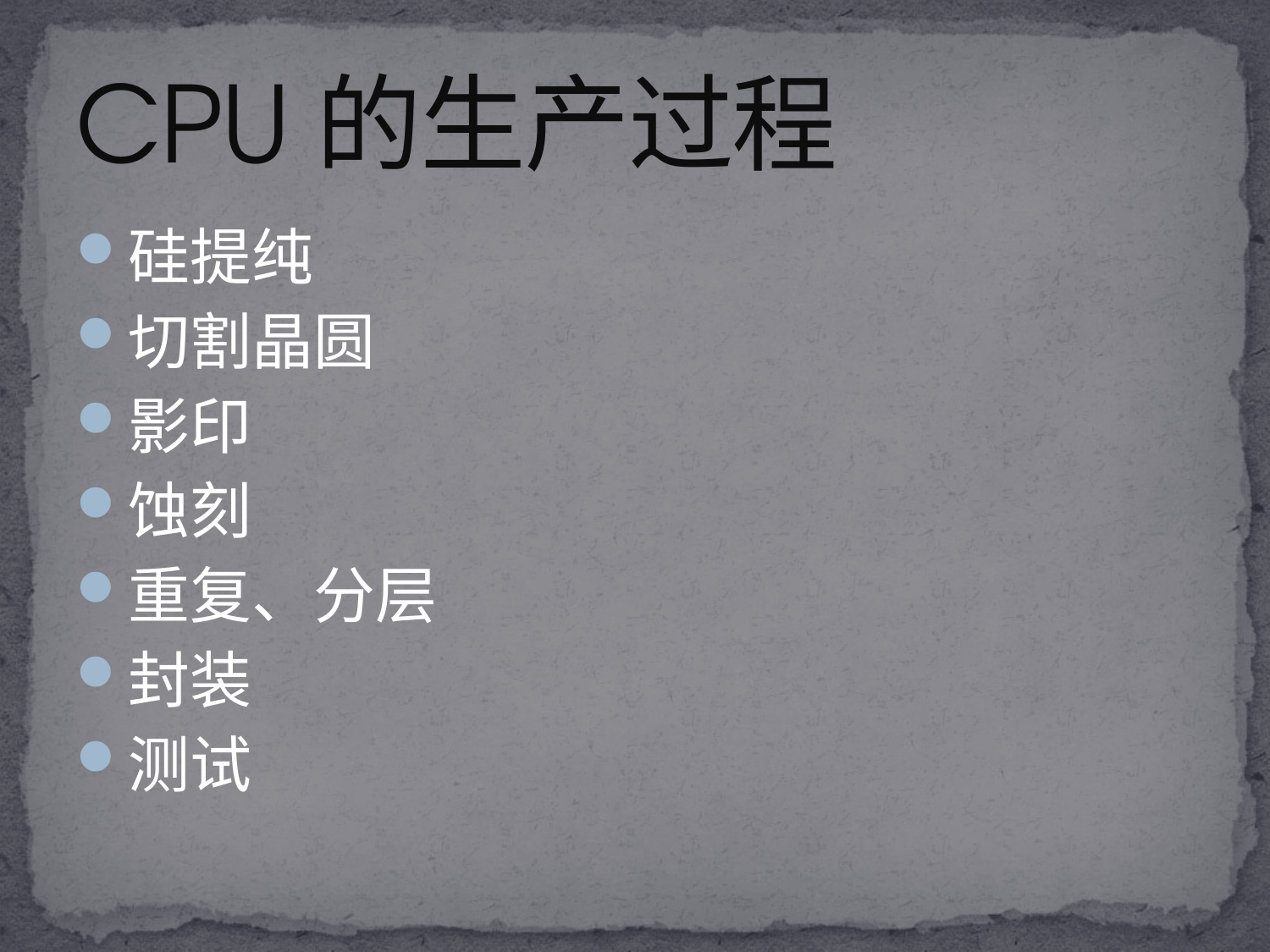

# CPU的生产过程
硅提纯
切割晶圆
影印
蚀刻
重复、分层
封装
测试